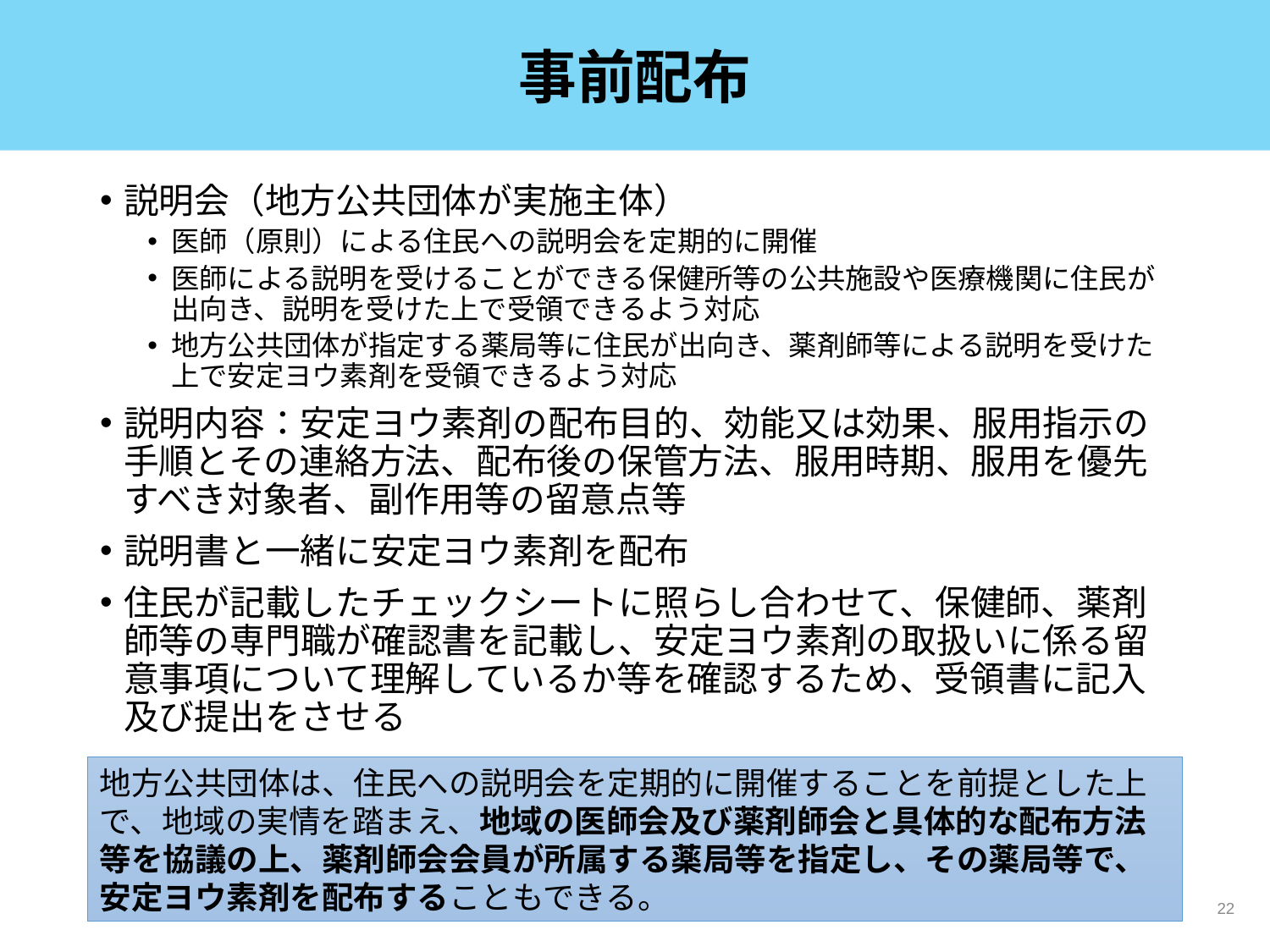

# 事前配布
説明会（地方公共団体が実施主体）
医師（原則）による住民への説明会を定期的に開催
医師による説明を受けることができる保健所等の公共施設や医療機関に住民が出向き、説明を受けた上で受領できるよう対応
地方公共団体が指定する薬局等に住民が出向き、薬剤師等による説明を受けた上で安定ヨウ素剤を受領できるよう対応
説明内容：安定ヨウ素剤の配布目的、効能又は効果、服用指示の手順とその連絡方法、配布後の保管方法、服用時期、服用を優先すべき対象者、副作用等の留意点等
説明書と一緒に安定ヨウ素剤を配布
住民が記載したチェックシートに照らし合わせて、保健師、薬剤師等の専門職が確認書を記載し、安定ヨウ素剤の取扱いに係る留意事項について理解しているか等を確認するため、受領書に記入及び提出をさせる

地方公共団体は、住民への説明会を定期的に開催することを前提とした上で、地域の実情を踏まえ、地域の医師会及び薬剤師会と具体的な配布方法等を協議の上、薬剤師会会員が所属する薬局等を指定し、その薬局等で、安定ヨウ素剤を配布することもできる。
22